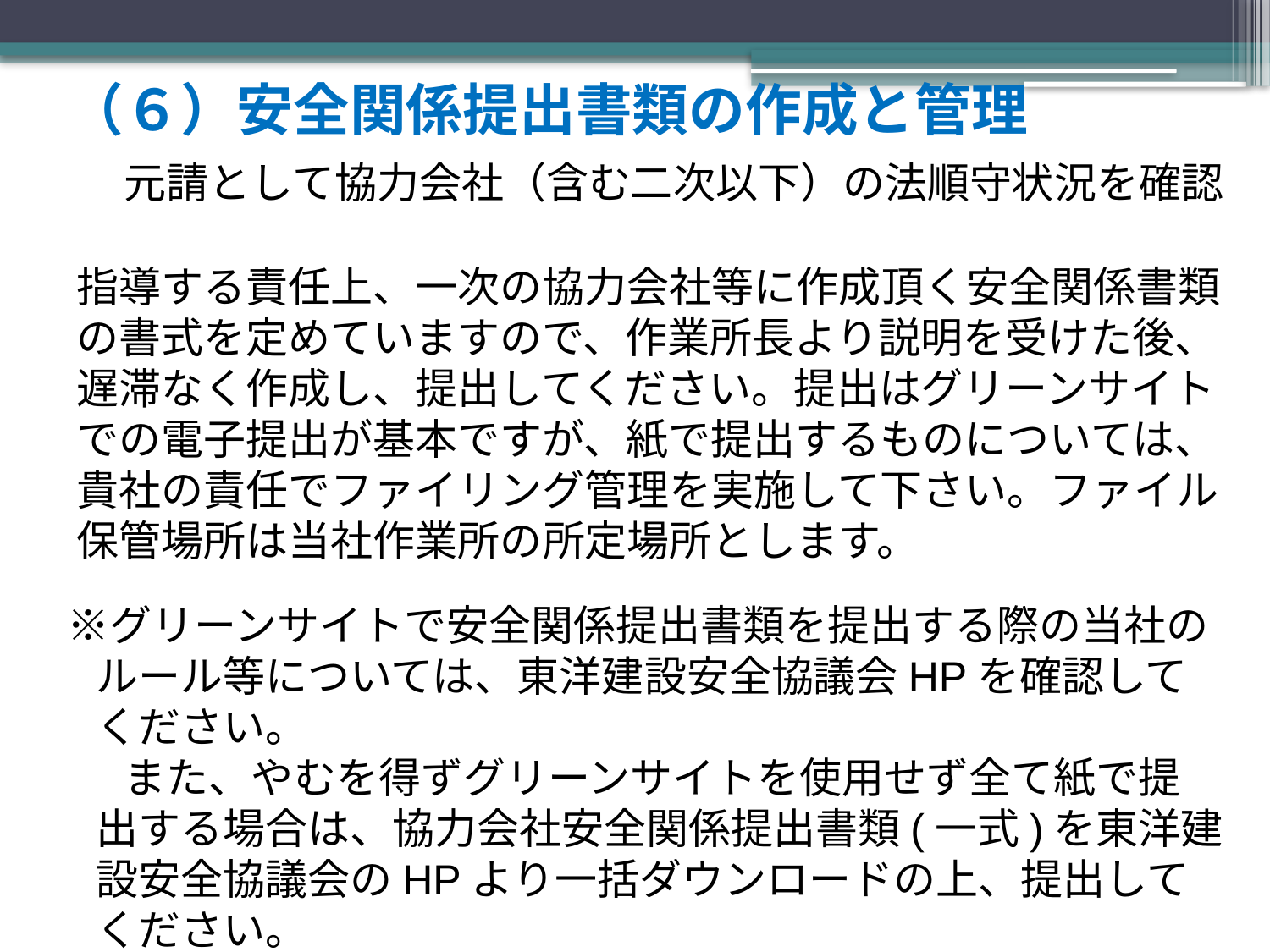

# （６）安全関係提出書類の作成と管理 　元請として協力会社（含む二次以下）の法順守状況を確認 指導する責任上、一次の協力会社等に作成頂く安全関係書類 の書式を定めていますので、作業所長より説明を受けた後、 遅滞なく作成し、提出してください。提出はグリーンサイト での電子提出が基本ですが、紙で提出するものについては、 貴社の責任でファイリング管理を実施して下さい。ファイル 保管場所は当社作業所の所定場所とします。 ※グリーンサイトで安全関係提出書類を提出する際の当社の ルール等については、東洋建設安全協議会HPを確認して ください。 また、やむを得ずグリーンサイトを使用せず全て紙で提 出する場合は、協力会社安全関係提出書類(一式)を東洋建 設安全協議会のHPより一括ダウンロードの上、提出して ください。